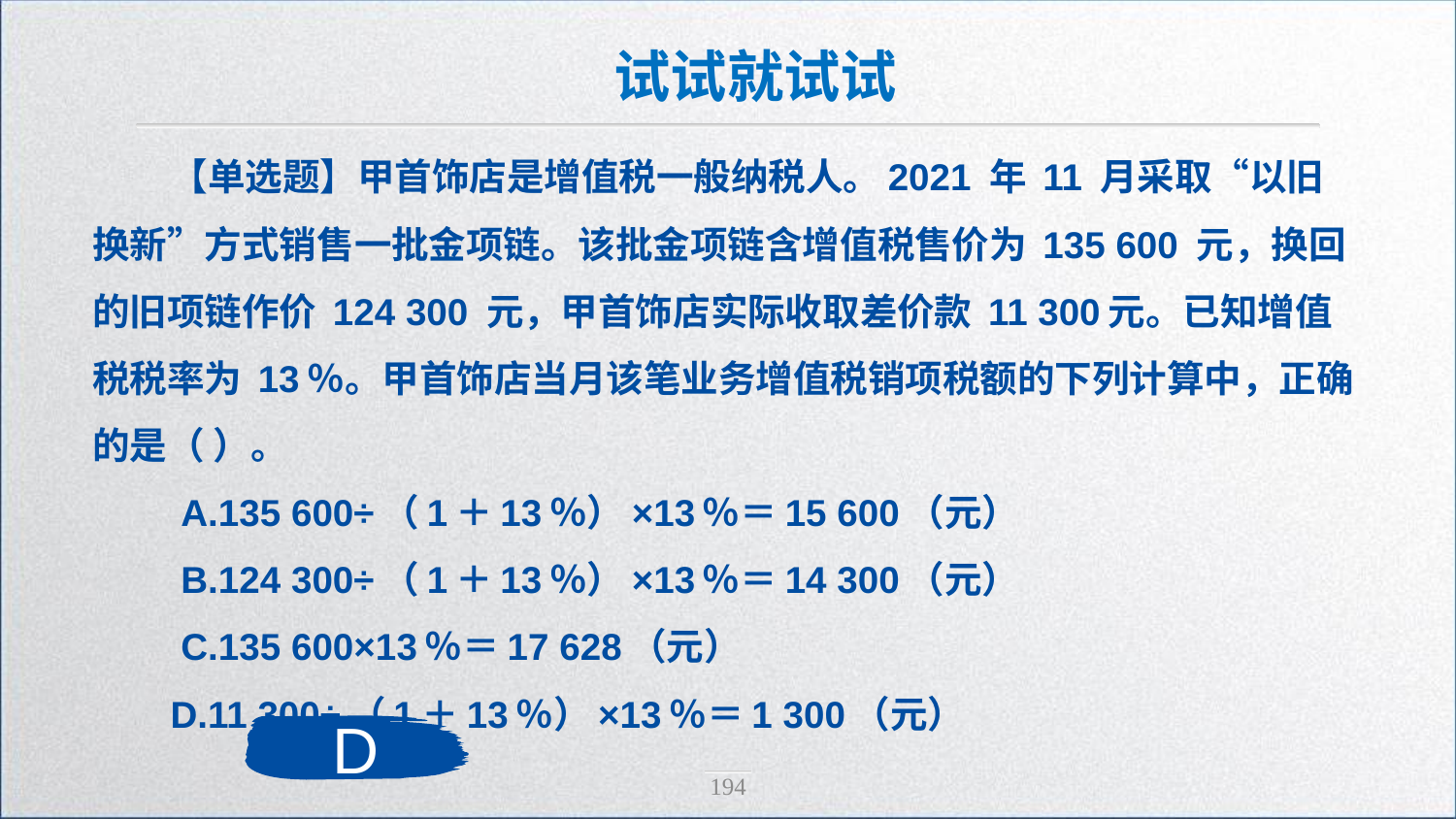

试试就试试
【单选题】甲首饰店是增值税一般纳税人。2021 年 11 月采取“以旧换新”方式销售一批金项链。该批金项链含增值税售价为 135 600 元，换回的旧项链作价 124 300 元，甲首饰店实际收取差价款 11 300元。已知增值税税率为 13％。甲首饰店当月该笔业务增值税销项税额的下列计算中，正确的是（ ）。
 A.135 600÷（1＋13％）×13％＝15 600（元）
 B.124 300÷（1＋13％）×13％＝14 300（元）
 C.135 600×13％＝17 628（元）
D.11 300÷（1＋13％）×13％＝1 300（元）

D
194